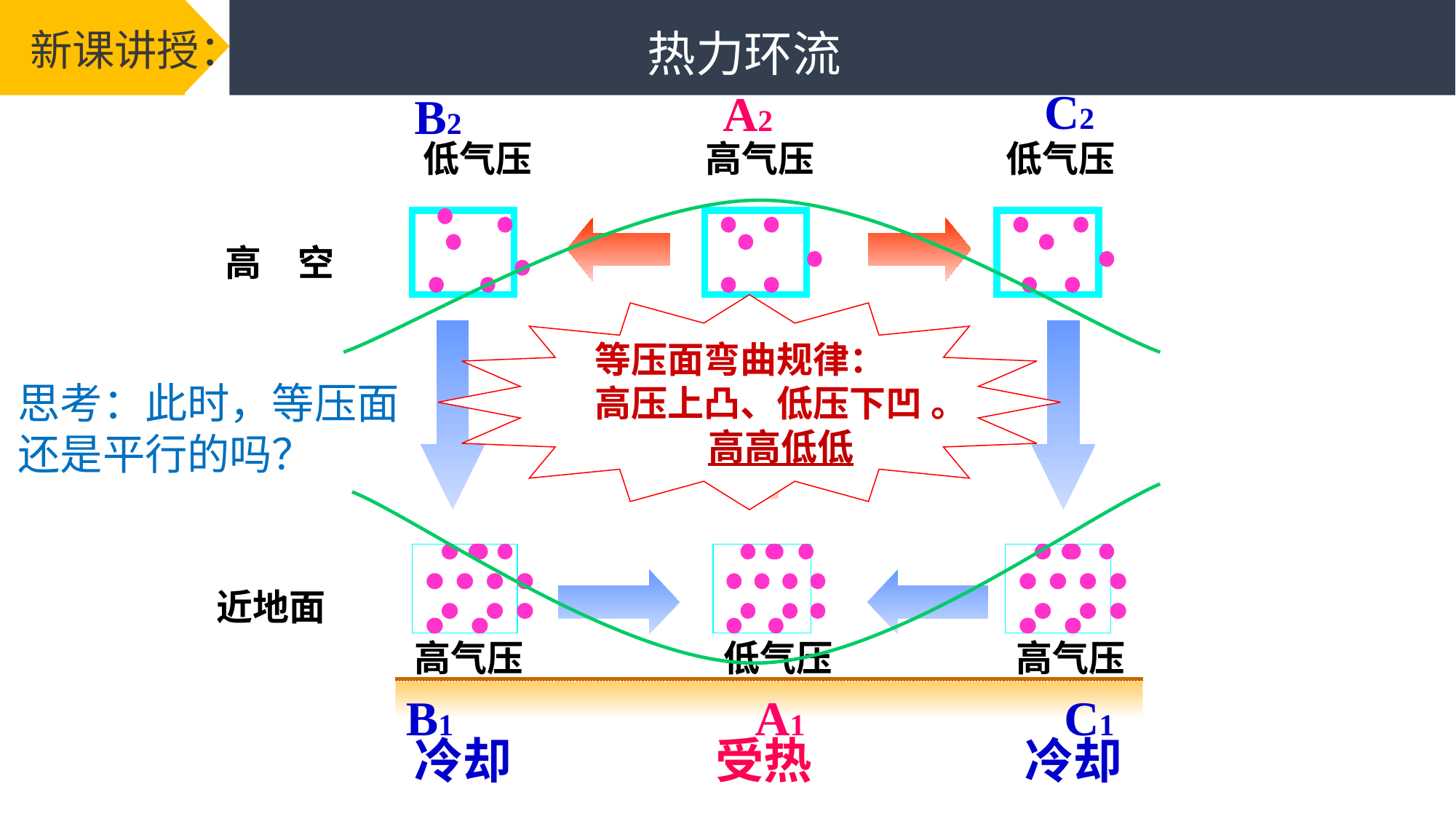

新课讲授：

热力环流
C2
A2
B2
低气压
高气压
低气压

高　空

等压面弯曲规律：
高压上凸、低压下凹 。
高高低低

思考：此时，等压面还是平行的吗？

近地面

高气压
低气压
高气压

B1
A1
C1
冷却
受热
冷却